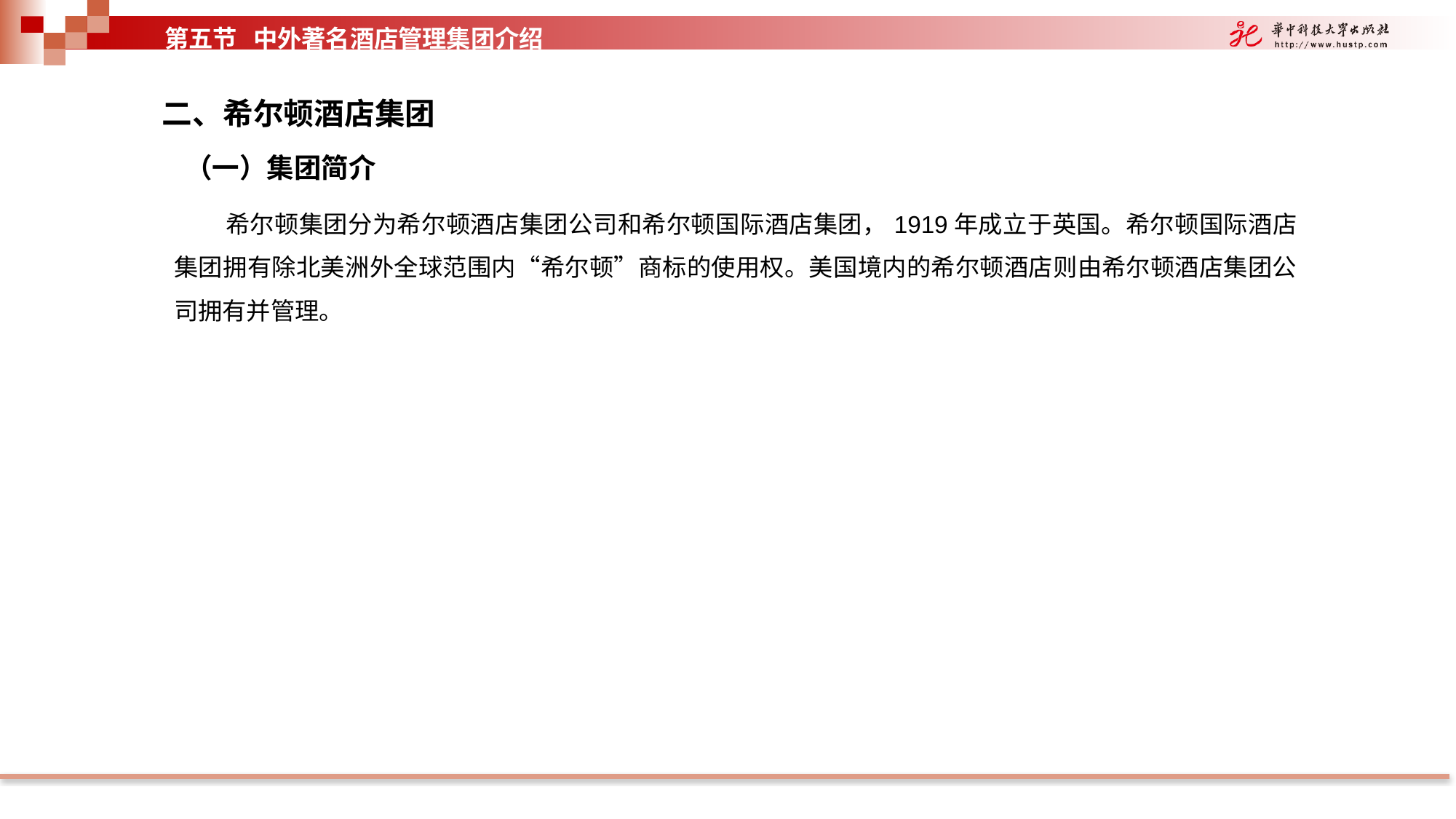

第五节   中外著名酒店管理集团介绍
二、希尔顿酒店集团
（一）集团简介
希尔顿集团分为希尔顿酒店集团公司和希尔顿国际酒店集团，1919年成立于英国。希尔顿国际酒店集团拥有除北美洲外全球范围内“希尔顿”商标的使用权。美国境内的希尔顿酒店则由希尔顿酒店集团公司拥有并管理。